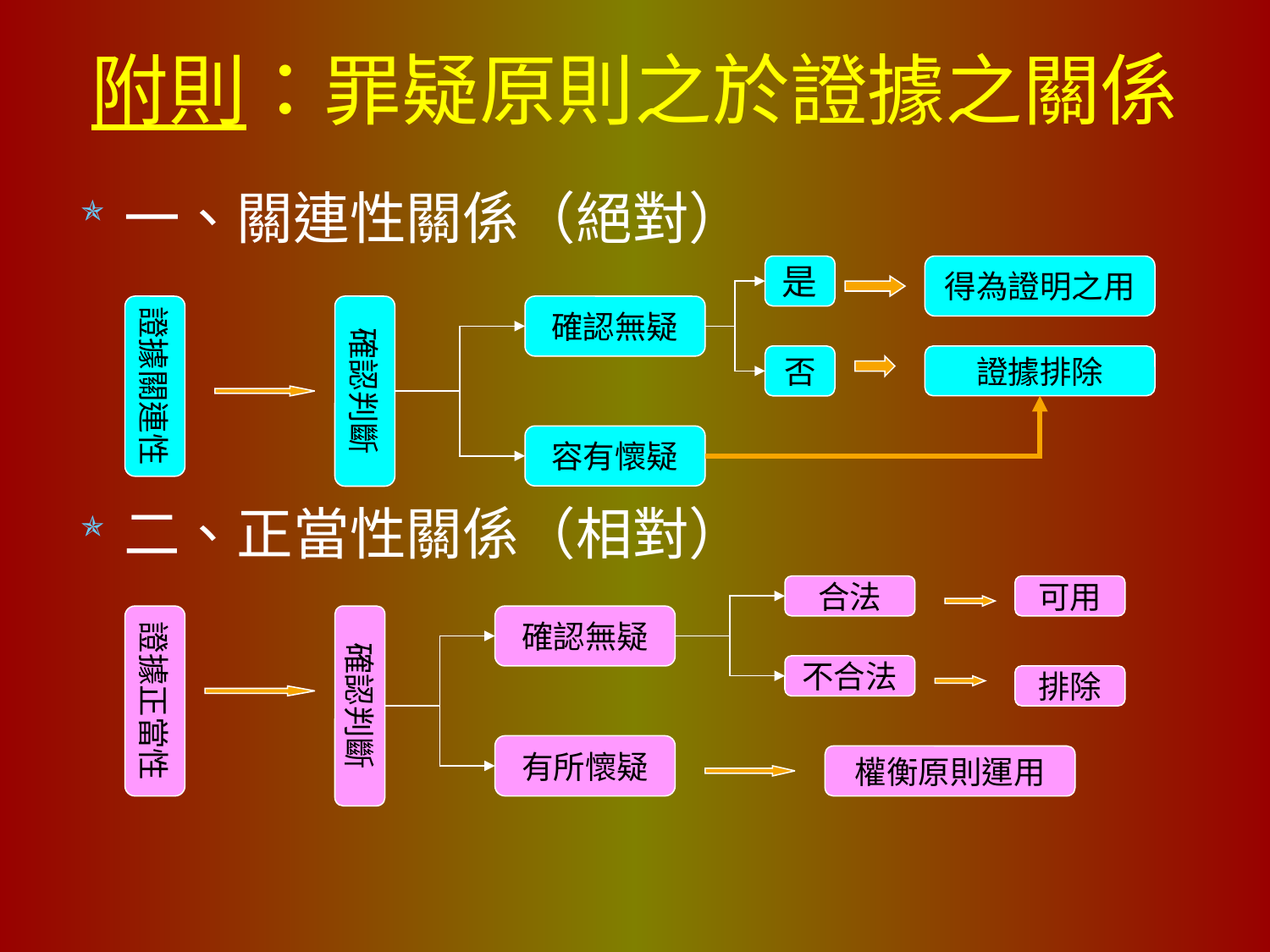

# 附則：罪疑原則之於證據之關係
一、關連性關係（絕對）

二、正當性關係（相對）
是
得為證明之用

證據關連性
確認判斷
確認無疑
否
證據排除

容有懷疑
合法
可用

證據正當性
確認判斷
確認無疑
不合法
排除

有所懷疑
權衡原則運用